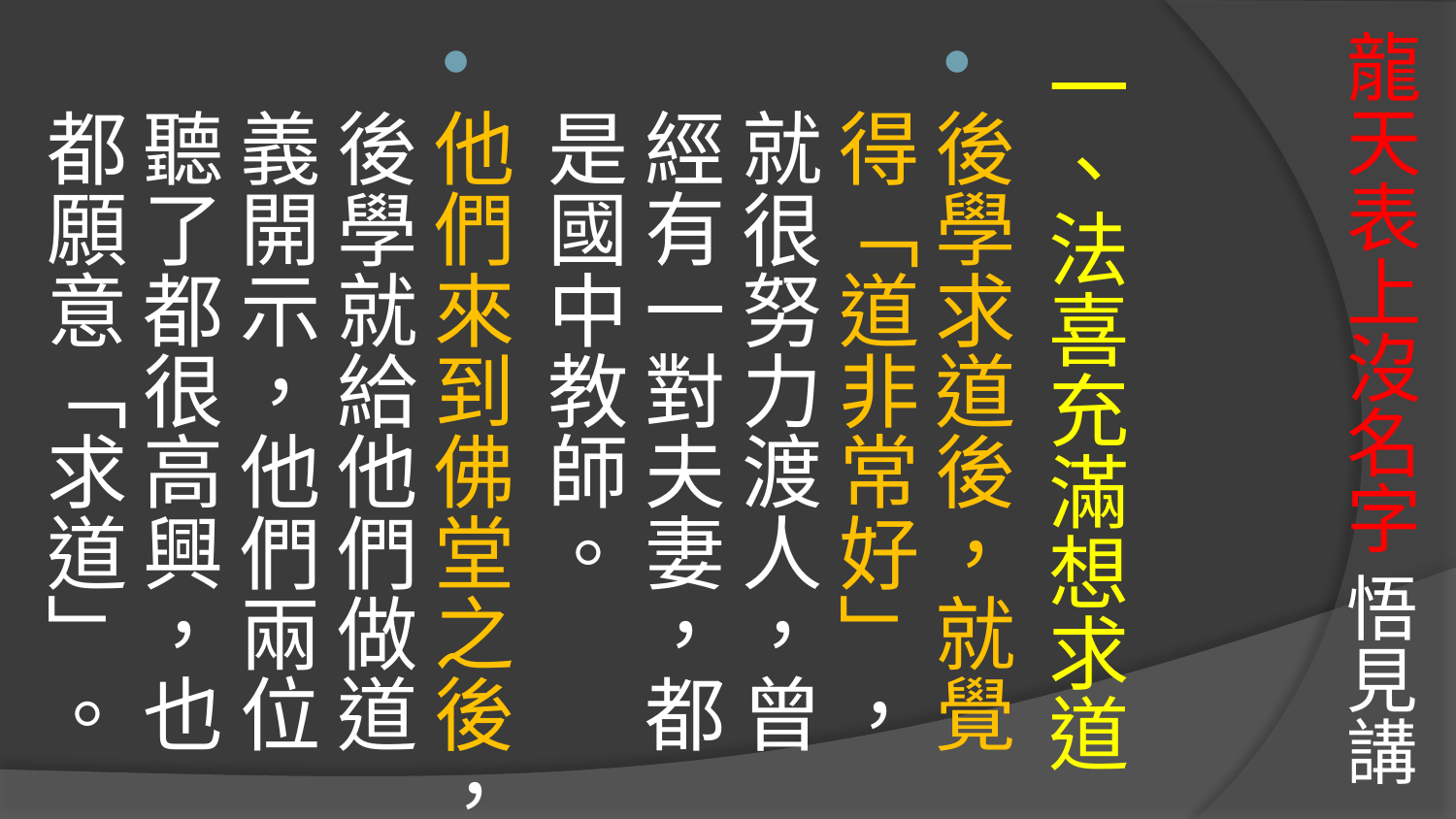

# 龍天表上沒名字 悟見講
一、法喜充滿想求道
後學求道後，就覺得「道非常好」，就很努力渡人，曾經有一對夫妻，都是國中教師。
他們來到佛堂之後，後學就給他們做道義開示，他們兩位聽了都很高興，也都願意「求道」。